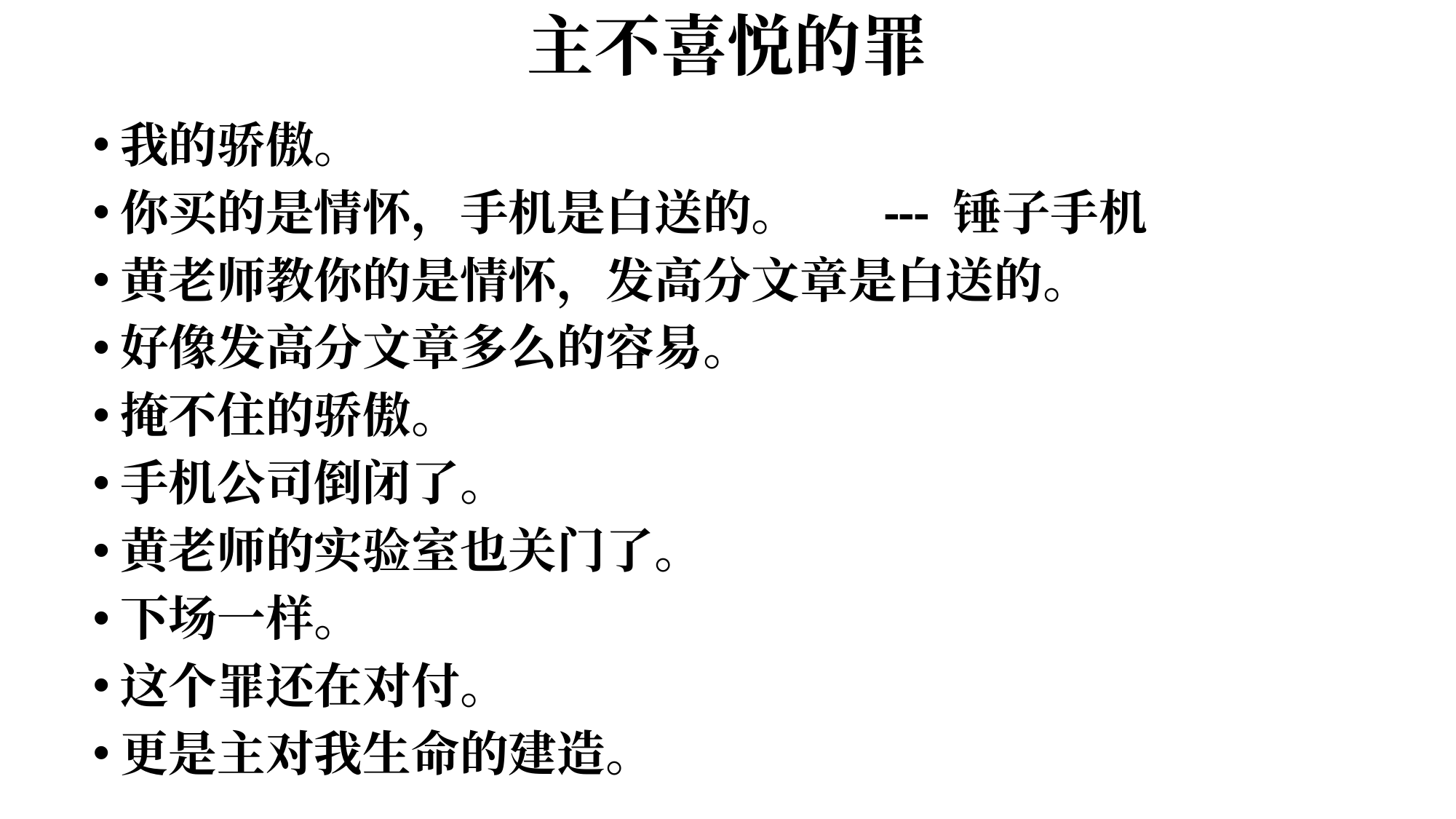

# 主不喜悦的罪
我的骄傲。
你买的是情怀，手机是白送的。	--- 锤子手机
黄老师教你的是情怀，发高分文章是白送的。
好像发高分文章多么的容易。
掩不住的骄傲。
手机公司倒闭了。
黄老师的实验室也关门了。
下场一样。
这个罪还在对付。
更是主对我生命的建造。